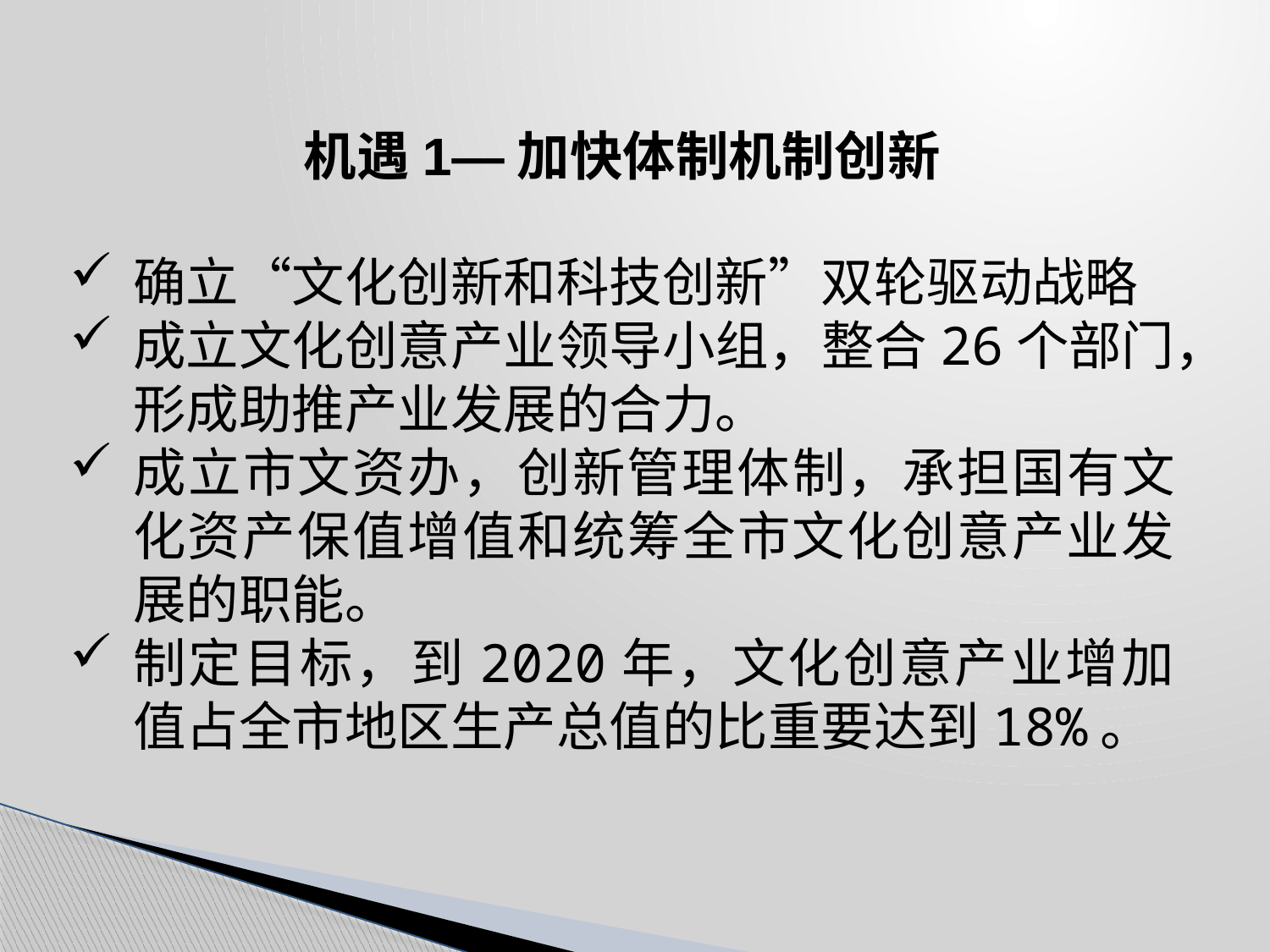

机遇1—加快体制机制创新

确立“文化创新和科技创新”双轮驱动战略
成立文化创意产业领导小组，整合26个部门，形成助推产业发展的合力。
成立市文资办，创新管理体制，承担国有文化资产保值增值和统筹全市文化创意产业发展的职能。
制定目标，到2020年，文化创意产业增加值占全市地区生产总值的比重要达到18%。